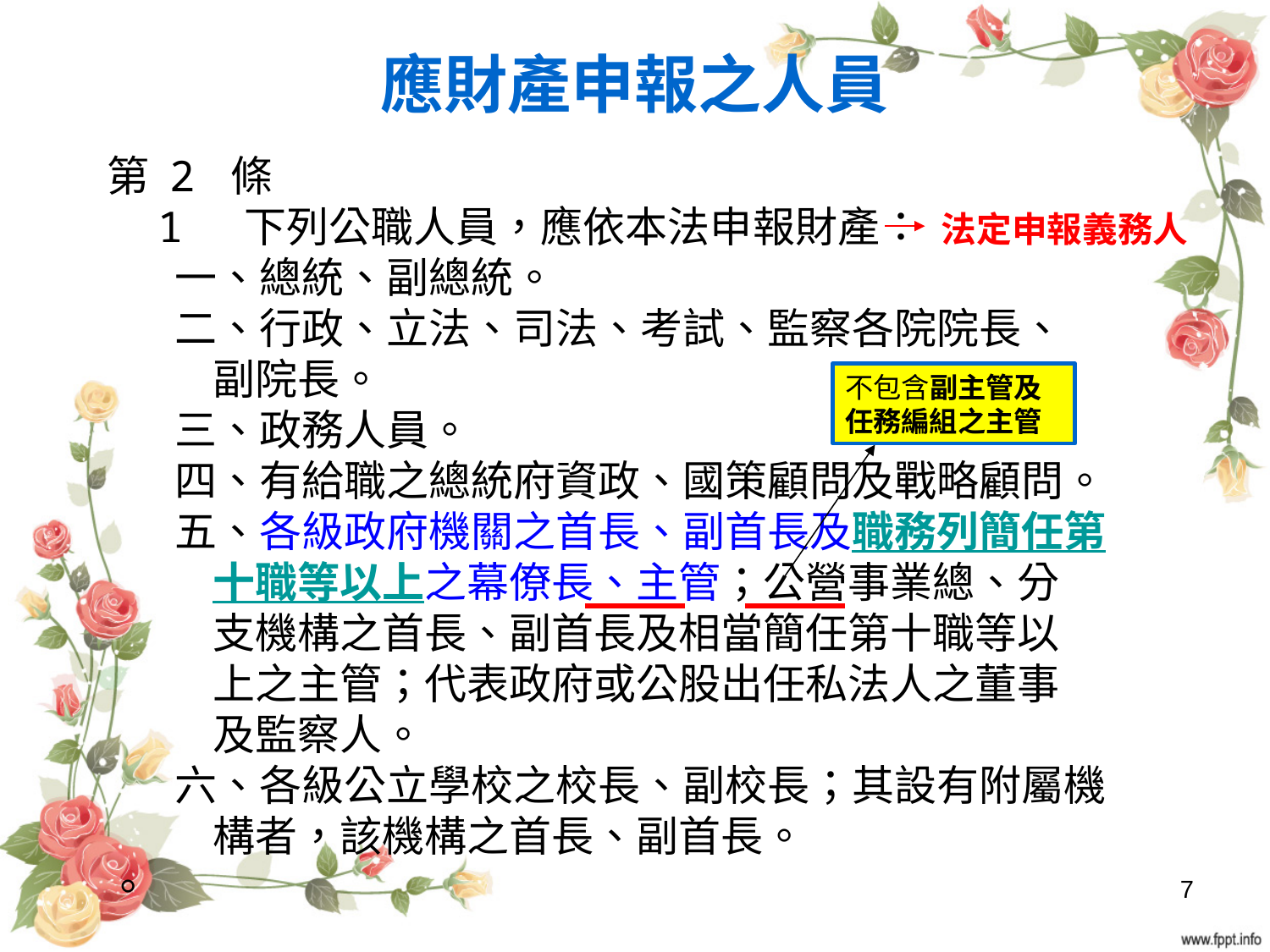

# 應財產申報之人員

第 2 條
  1  下列公職人員，應依本法申報財產：  法定申報義務人
      一、總統、副總統。
      二、行政、立法、司法、考試、監察各院院長、
          副院長。
      三、政務人員。
      四、有給職之總統府資政、國策顧問及戰略顧問。
      五、各級政府機關之首長、副首長及職務列簡任第
          十職等以上之幕僚長、主管；公營事業總、分
          支機構之首長、副首長及相當簡任第十職等以
          上之主管；代表政府或公股出任私法人之董事
          及監察人。
      六、各級公立學校之校長、副校長；其設有附屬機
          構者，該機構之首長、副首長。
。
不包含副主管及任務編組之主管
7